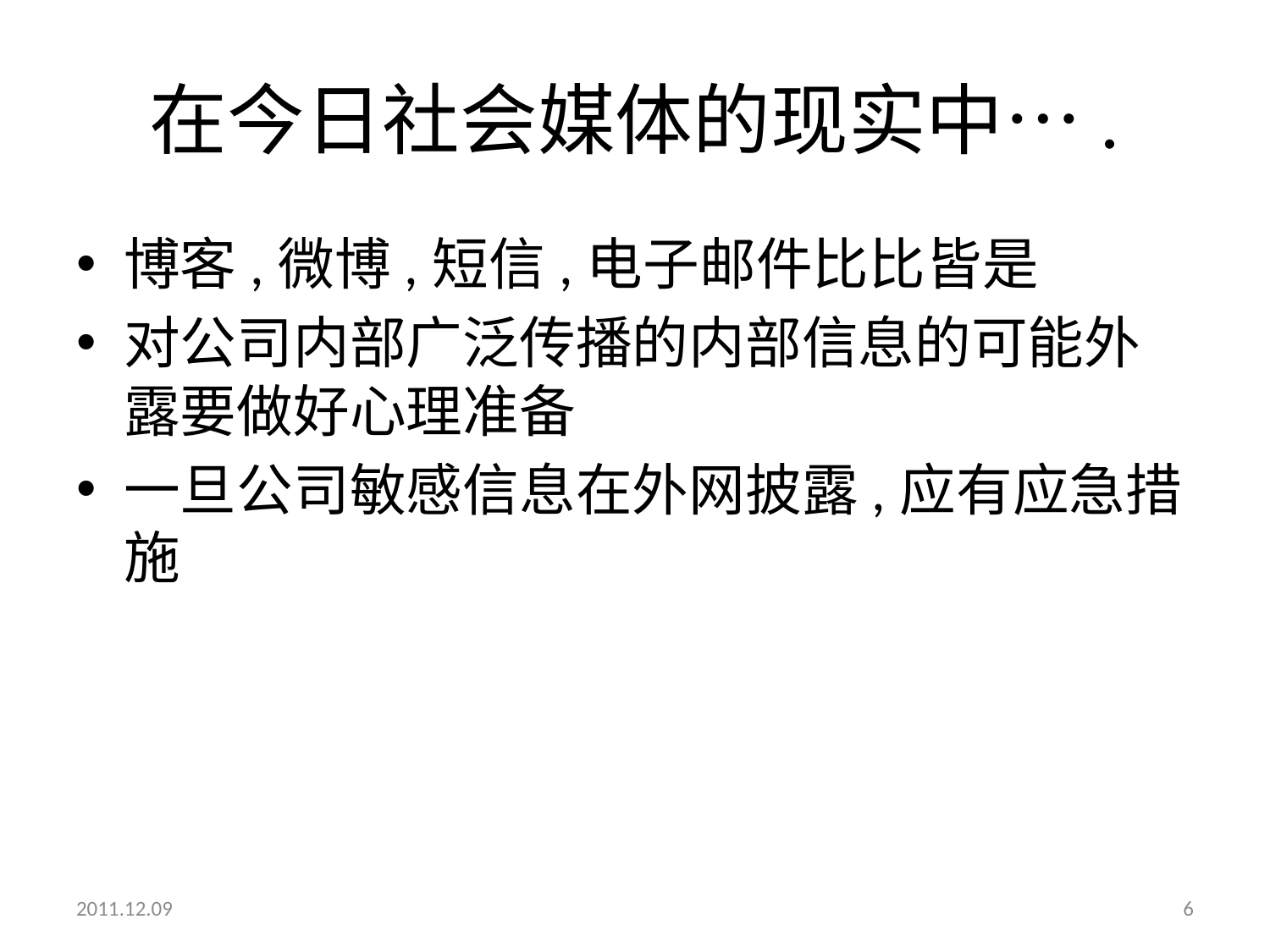

# 在今日社会媒体的现实中….
博客,微博,短信,电子邮件比比皆是
对公司内部广泛传播的内部信息的可能外露要做好心理准备
一旦公司敏感信息在外网披露,应有应急措施
2011.12.09
6